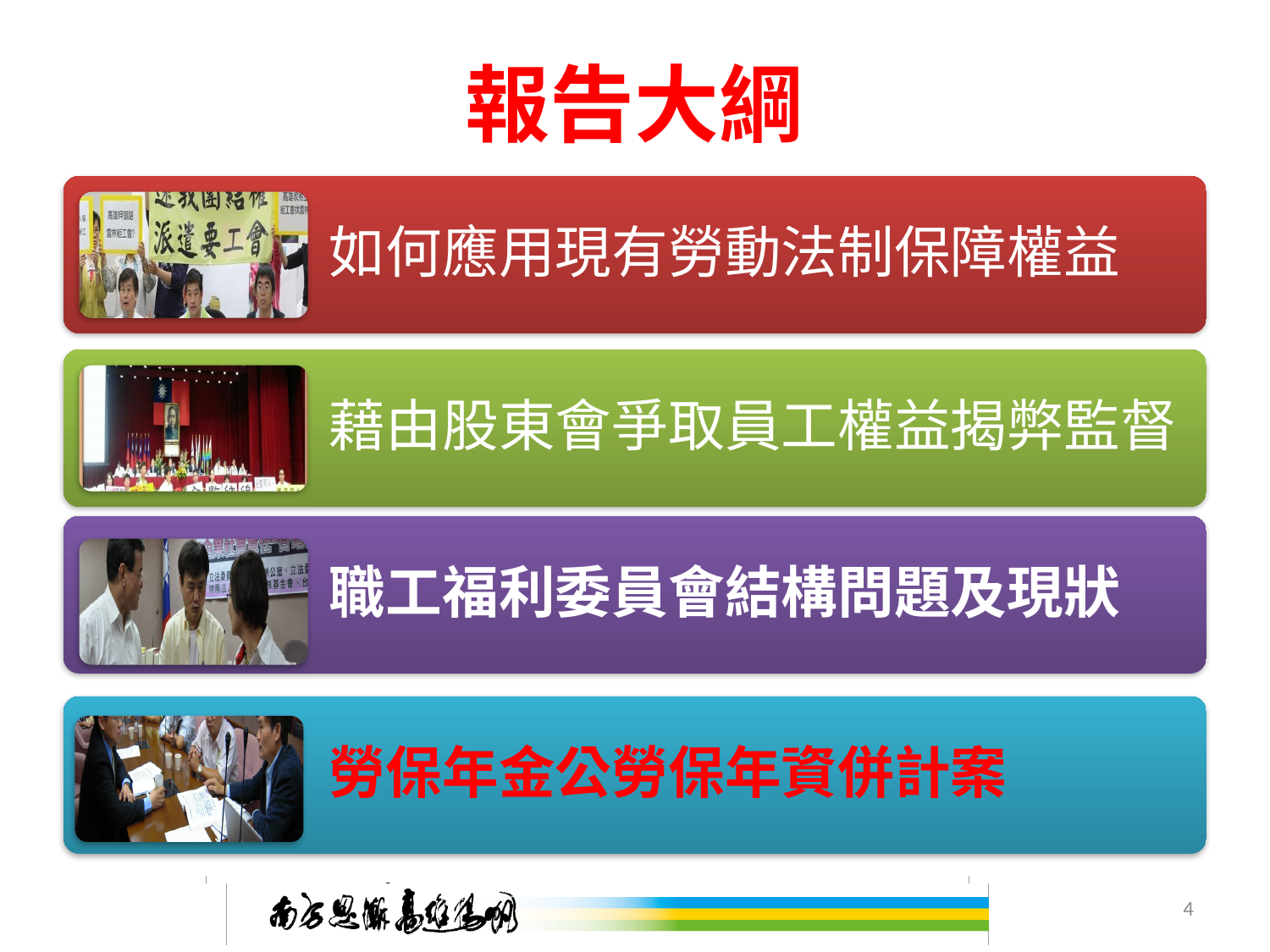

# 報告大綱
如何應用現有勞動法制保障權益
藉由股東會爭取員工權益揭弊監督
職工福利委員會結構問題及現狀
勞保年金公勞保年資併計案
4